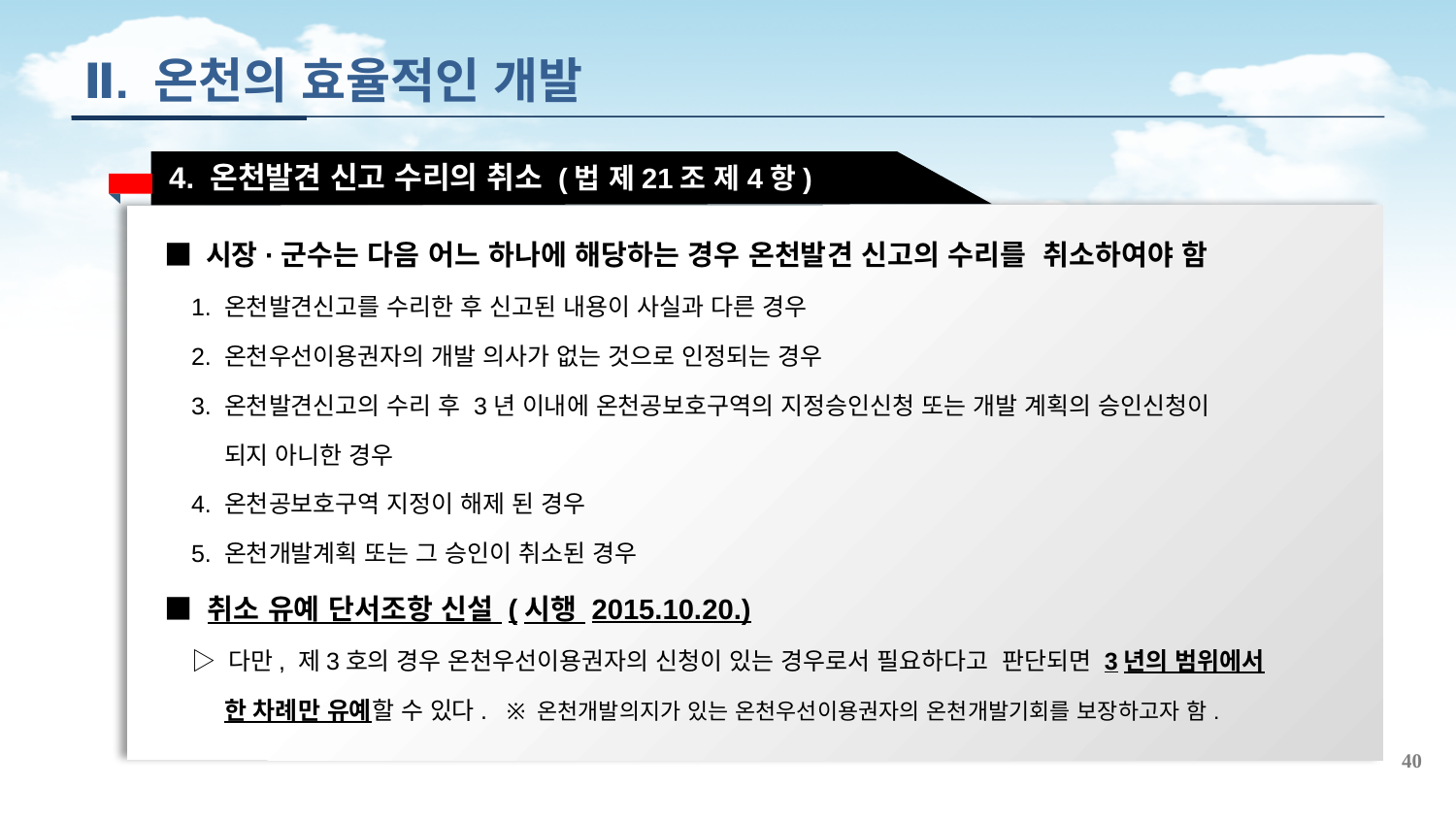

Ⅱ. 온천의 효율적인 개발

4. 온천발견 신고 수리의 취소 (법 제21조 제4항)

■ 시장·군수는 다음 어느 하나에 해당하는 경우 온천발견 신고의 수리를  취소하여야 함
    1. 온천발견신고를 수리한 후 신고된 내용이 사실과 다른 경우
    2. 온천우선이용권자의 개발 의사가 없는 것으로 인정되는 경우
    3. 온천발견신고의 수리 후 3년 이내에 온천공보호구역의 지정승인신청 또는 개발 계획의 승인신청이
        되지 아니한 경우
    4. 온천공보호구역 지정이 해제 된 경우
    5. 온천개발계획 또는 그 승인이 취소된 경우
■ 취소 유예 단서조항 신설 (시행 2015.10.20.)
    ▷ 다만, 제3호의 경우 온천우선이용권자의 신청이 있는 경우로서 필요하다고  판단되면 3년의 범위에서
        한 차례만 유예할 수 있다.   ※ 온천개발의지가 있는 온천우선이용권자의 온천개발기회를 보장하고자 함.
40